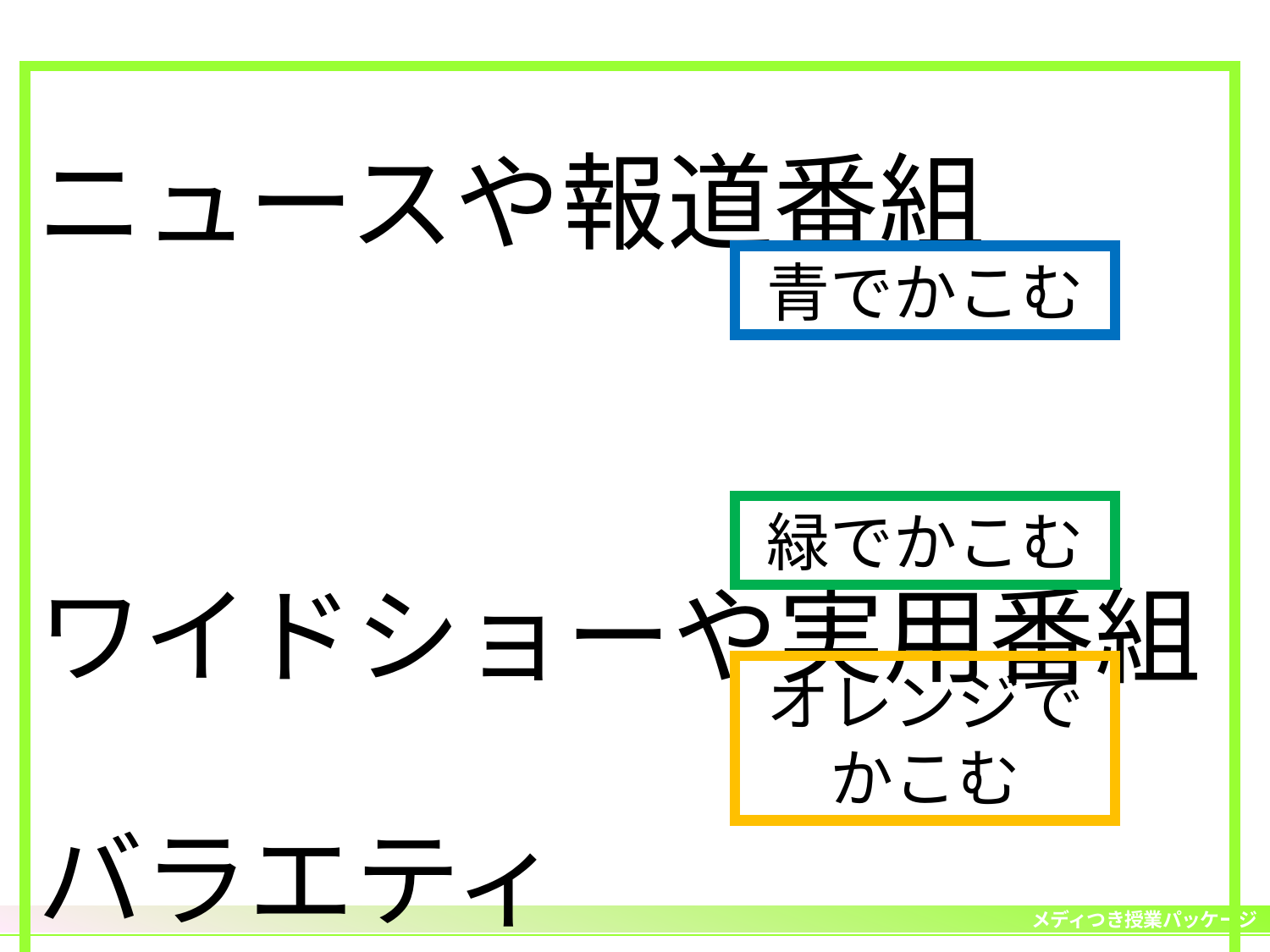

ニュースや報道番組
ワイドショーや実用番組
バラエティ

青でかこむ
緑でかこむ
オレンジでかこむ